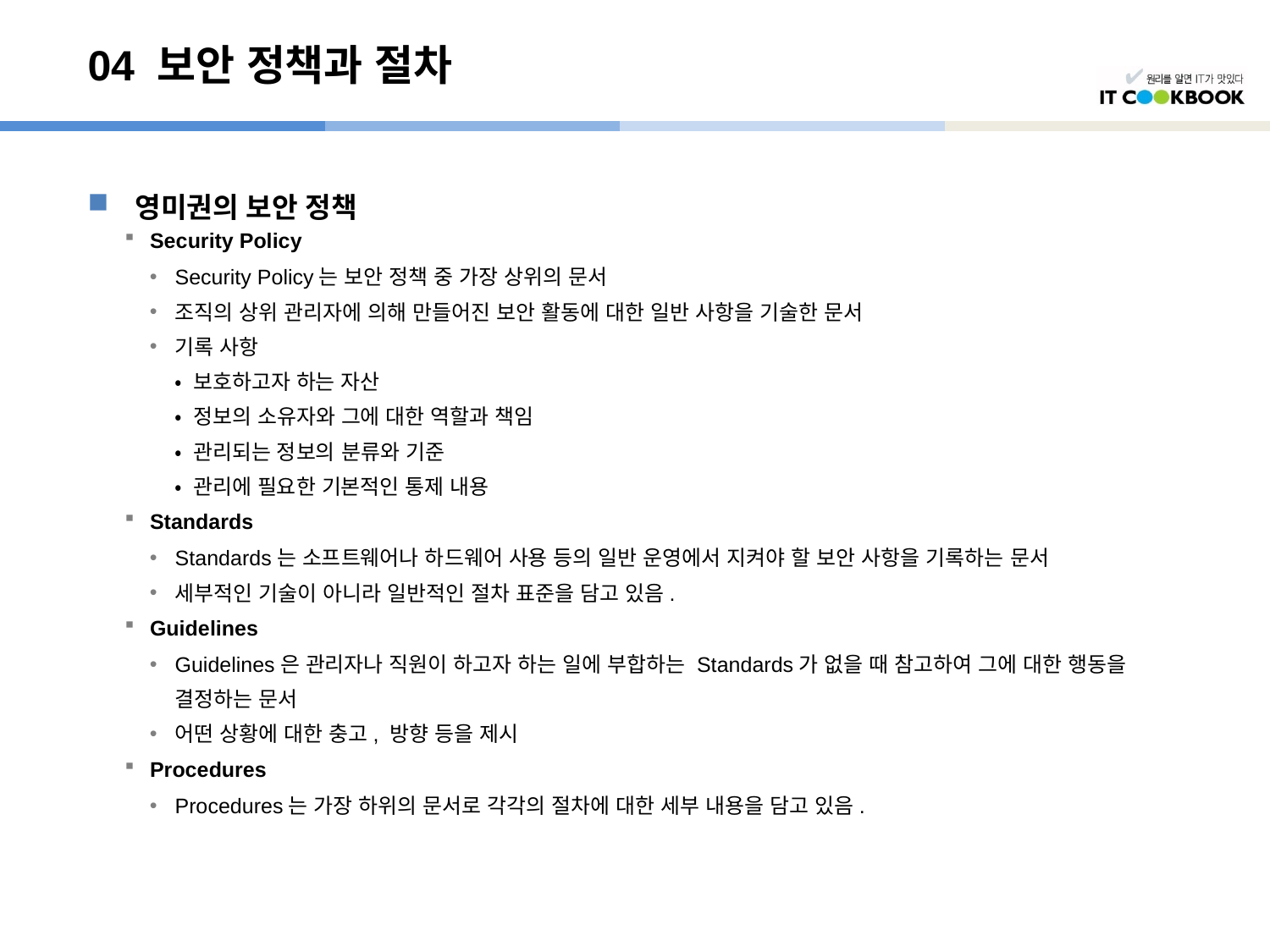

# 04 보안 정책과 절차
영미권의 보안 정책
Security Policy
Security Policy는 보안 정책 중 가장 상위의 문서
조직의 상위 관리자에 의해 만들어진 보안 활동에 대한 일반 사항을 기술한 문서
기록 사항
	• 보호하고자 하는 자산
	• 정보의 소유자와 그에 대한 역할과 책임
	• 관리되는 정보의 분류와 기준
	• 관리에 필요한 기본적인 통제 내용
Standards
Standards는 소프트웨어나 하드웨어 사용 등의 일반 운영에서 지켜야 할 보안 사항을 기록하는 문서
세부적인 기술이 아니라 일반적인 절차 표준을 담고 있음.
Guidelines
Guidelines은 관리자나 직원이 하고자 하는 일에 부합하는 Standards가 없을 때 참고하여 그에 대한 행동을
	결정하는 문서
어떤 상황에 대한 충고, 방향 등을 제시
Procedures
Procedures는 가장 하위의 문서로 각각의 절차에 대한 세부 내용을 담고 있음.